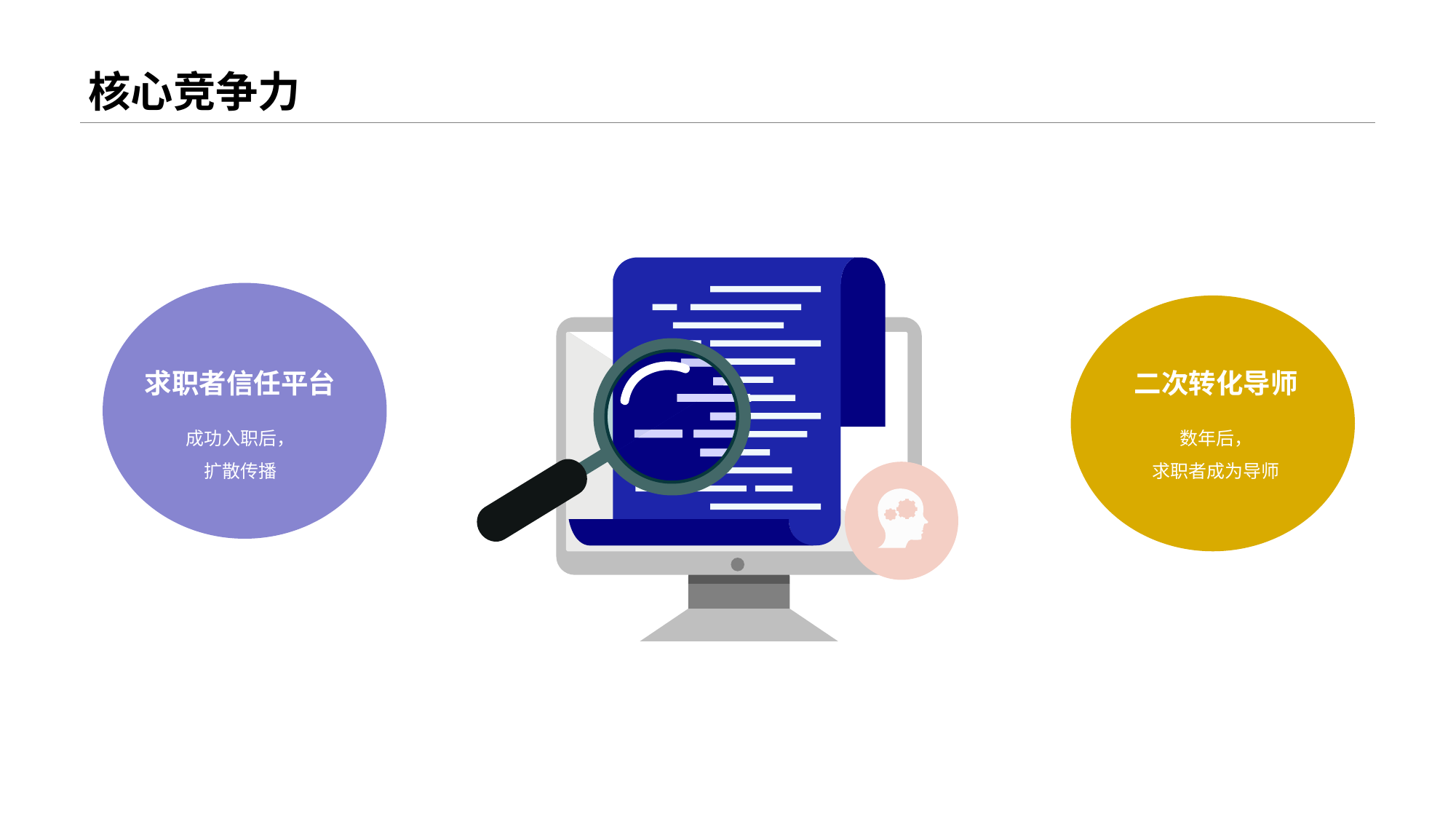

# 核心竞争力

求职者信任平台
二次转化导师
成功入职后，
扩散传播
数年后，
求职者成为导师